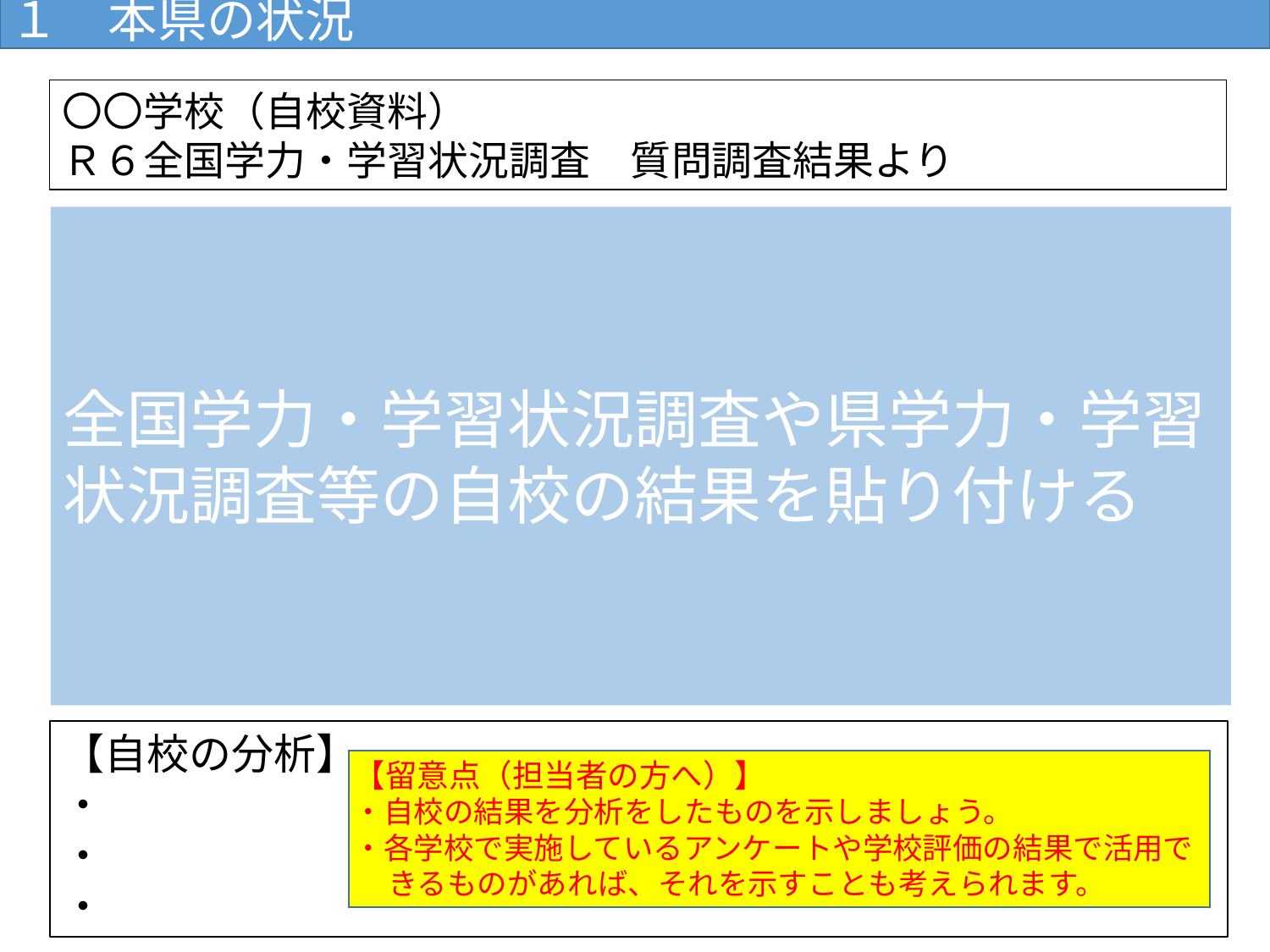

１　本県の状況
〇〇学校（自校資料）
Ｒ６全国学力・学習状況調査　質問調査結果より
全国学力・学習状況調査や県学力・学習状況調査等の自校の結果を貼り付ける
【自校の分析】
・
・
・
【留意点（担当者の方へ）】
・自校の結果を分析をしたものを示しましょう。
・各学校で実施しているアンケートや学校評価の結果で活用で
    きるものがあれば、それを示すことも考えられます。